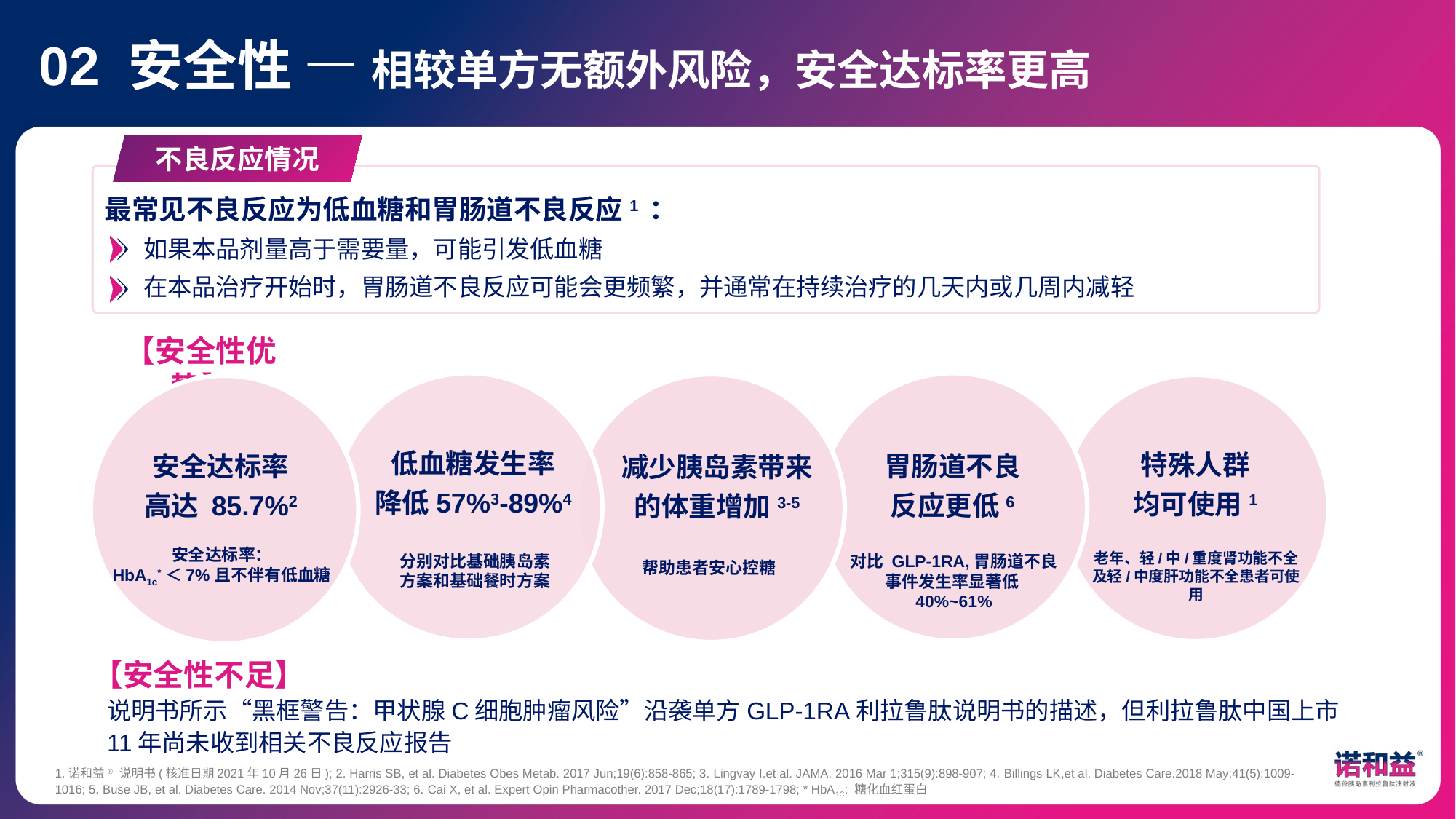

02 安全性 — 相较单方无额外风险，安全达标率更高
不良反应情况
最常见不良反应为低血糖和胃肠道不良反应1 ：
      如果本品剂量高于需要量，可能引发低血糖
      在本品治疗开始时，胃肠道不良反应可能会更频繁，并通常在持续治疗的几天内或几周内减轻

【安全性优势】

低血糖发生率
降低57%3-89%4
分别对比基础胰岛素方案和基础餐时方案

胃肠道不良反应更低6
对比 GLP-1RA,胃肠道不良事件发生率显著低40%~61%

减少胰岛素带来的体重增加3-5
帮助患者安心控糖

特殊人群
均可使用1
老年、轻/中/重度肾功能不全及轻/中度肝功能不全患者可使用

安全达标率
高达 85.7%2
安全达标率：
HbA1c*＜7%且不伴有低血糖
【安全性不足】
说明书所示“黑框警告：甲状腺C细胞肿瘤风险”沿袭单方GLP-1RA利拉鲁肽说明书的描述，但利拉鲁肽中国上市11年尚未收到相关不良反应报告
1.诺和益® 说明书(核准日期2021年10月26日); 2. Harris SB, et al. Diabetes Obes Metab. 2017 Jun;19(6):858-865; 3. Lingvay I.et al. JAMA. 2016 Mar 1;315(9):898-907; 4. Billings LK,et al. Diabetes Care.2018 May;41(5):1009-1016; 5. Buse JB, et al. Diabetes Care. 2014 Nov;37(11):2926-33; 6. Cai X, et al. Expert Opin Pharmacother. 2017 Dec;18(17):1789-1798; * HbA1C: 糖化血红蛋白